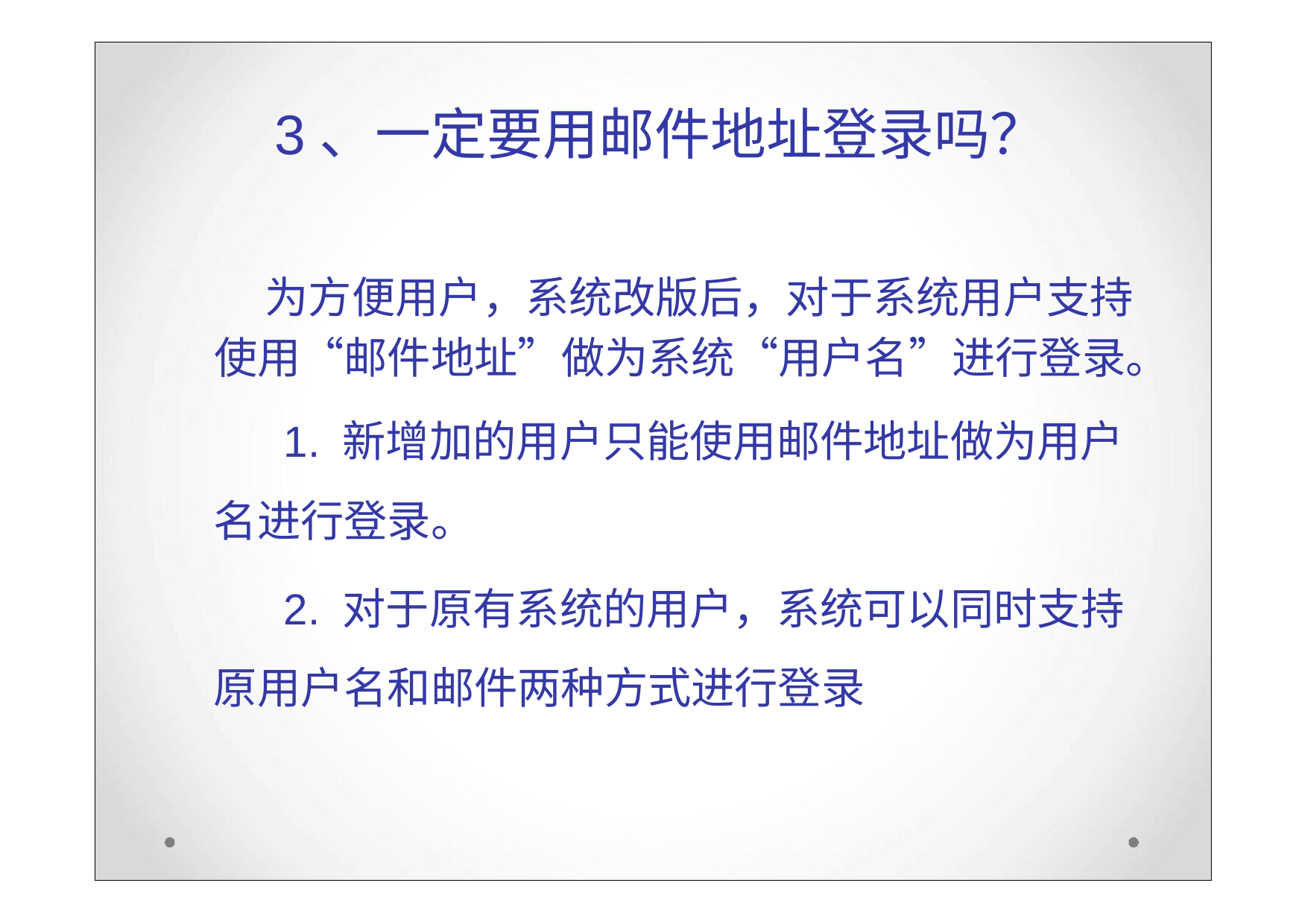

3、一定要用邮件地址登录吗？
为方便用户，系统改版后，对于系统用户支持
使用“邮件地址”做为系统“用户名”进行登录。
1. 新增加的用户只能使用邮件地址做为用户
名进行登录。
2. 对于原有系统的用户，系统可以同时支持
原用户名和邮件两种方式进行登录